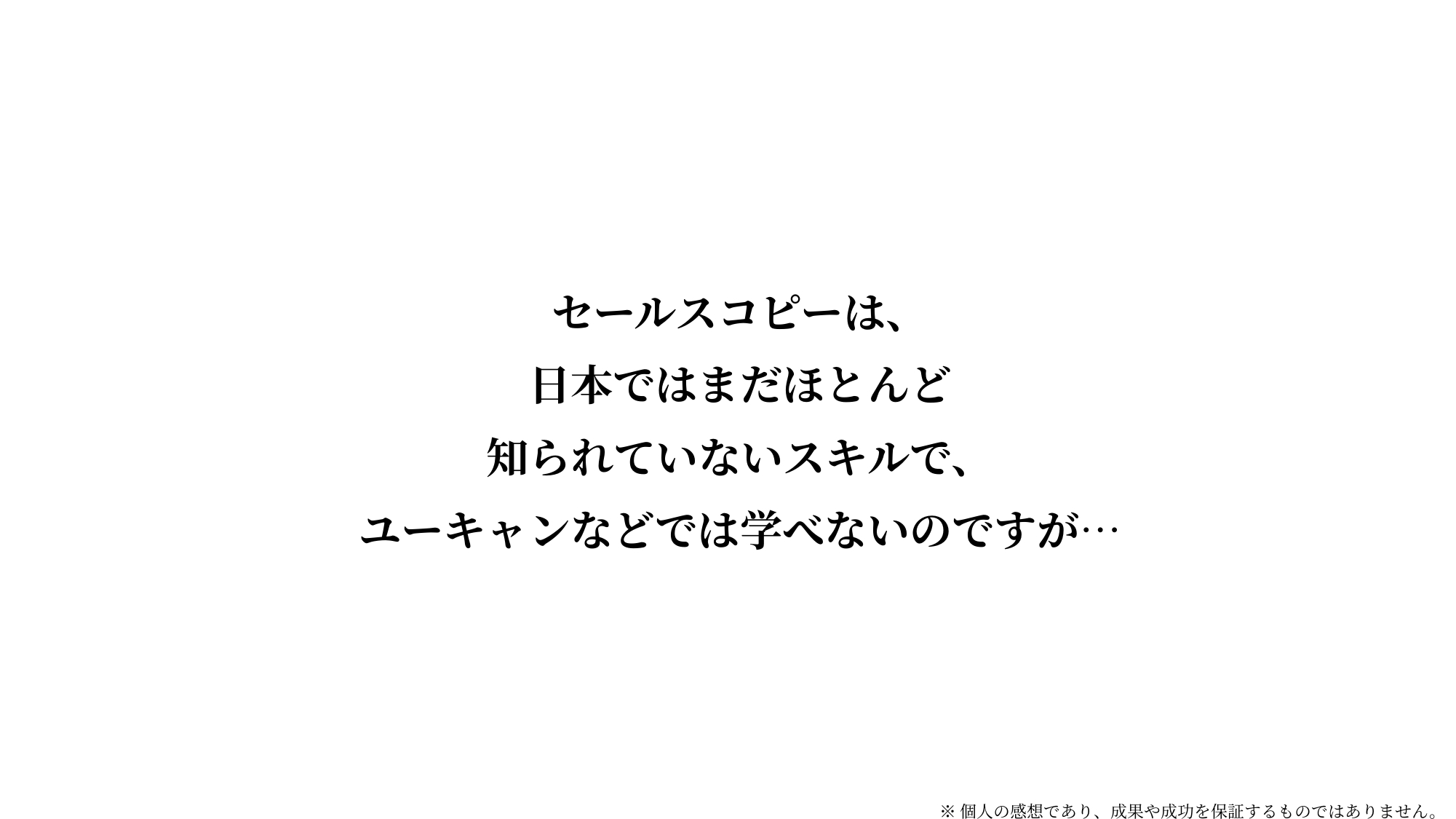

セールスコピーは、
日本ではまだほとんど
知られていないスキルで、
ユーキャンなどでは学べないのですが…
※個人の感想であり、成果や成功を保証するものではありません。